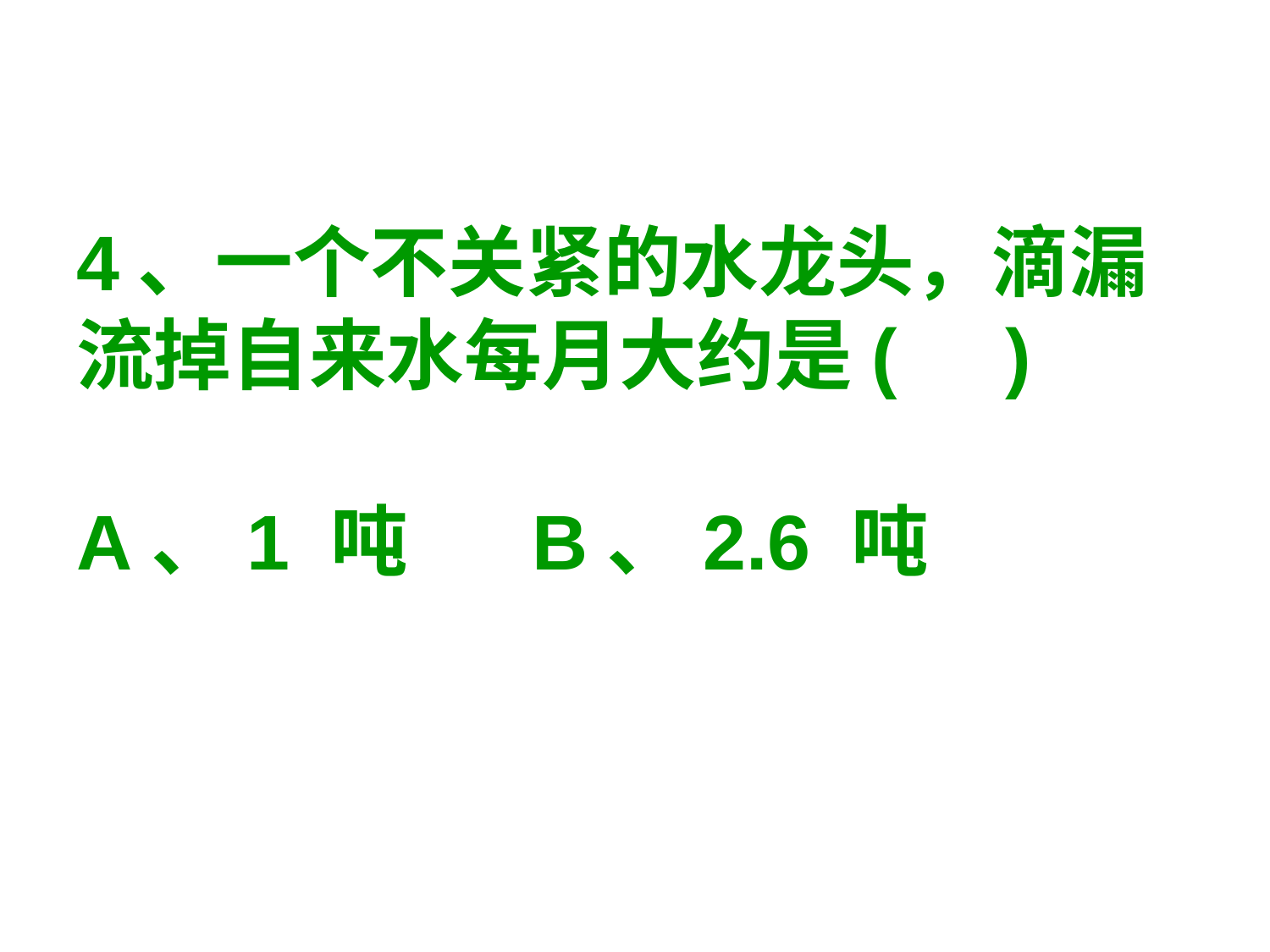

# 4、一个不关紧的水龙头，滴漏流掉自来水每月大约是(     ) A、1 吨      B、2.6 吨